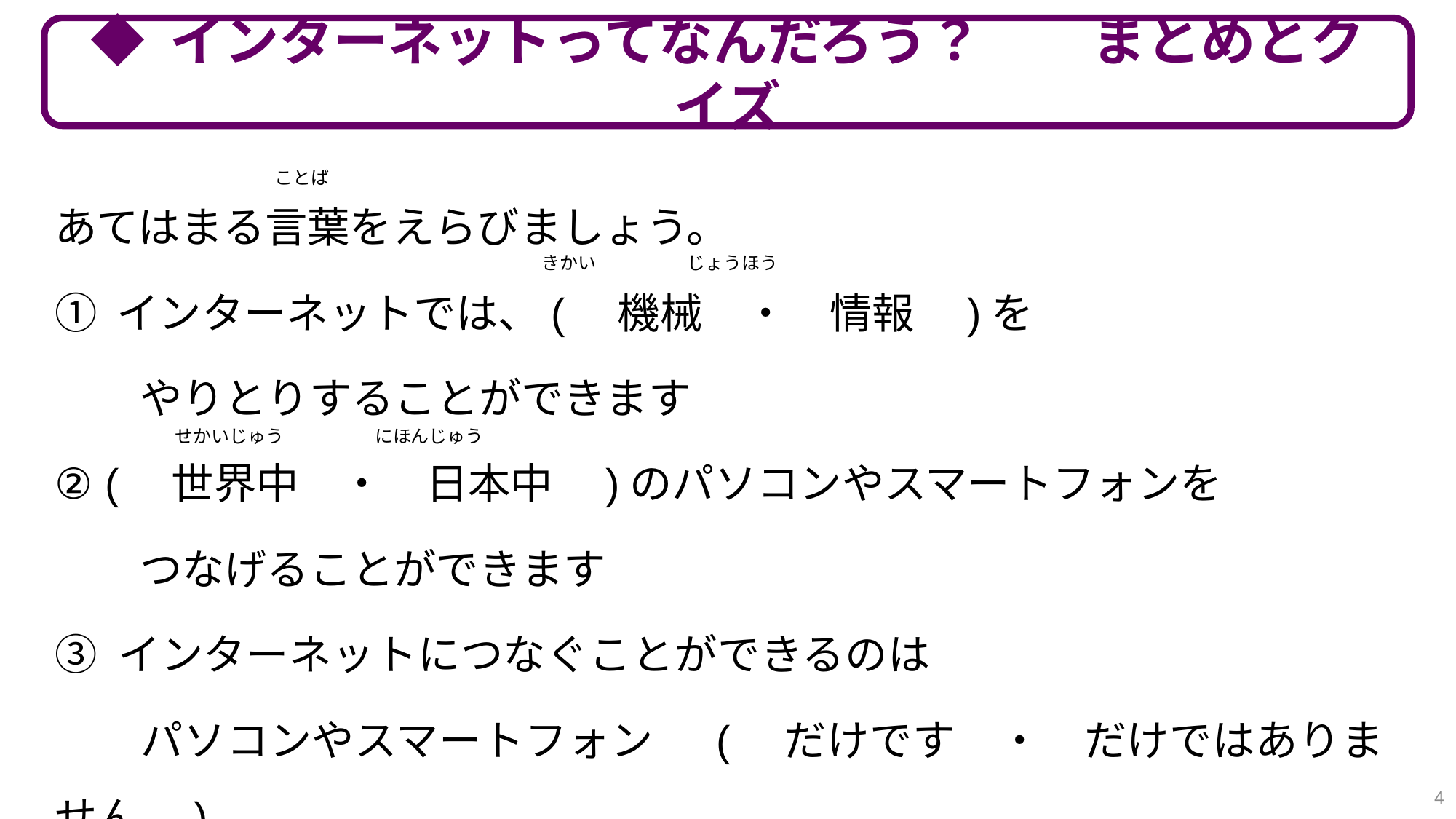

◆ インターネットってなんだろう？　　まとめとクイズ

ことば
あてはまる言葉をえらびましょう。
① インターネットでは、(　機械　・　情報　)を
　　やりとりすることができます
② (　世界中　・　日本中　)のパソコンやスマートフォンを
　　つなげることができます
③ インターネットにつなぐことができるのは
　　パソコンやスマートフォン　 (　だけです　・　だけではありません　)
きかい　　　　　じょうほう
せかいじゅう　　　　　にほんじゅう
4